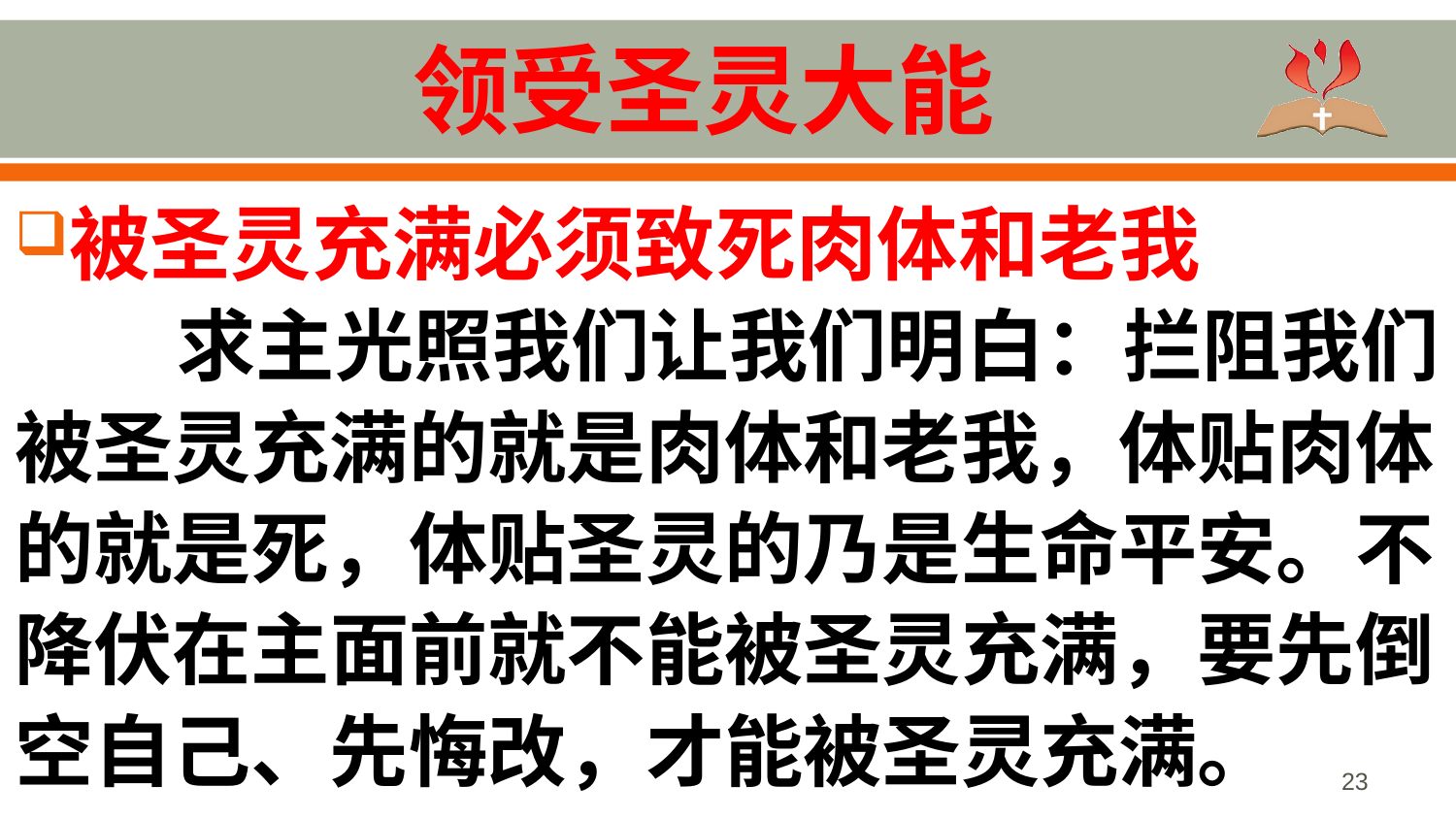

# 领受圣灵大能
被圣灵充满必须致死肉体和老我
        求主光照我们让我们明白：拦阻我们被圣灵充满的就是肉体和老我，体贴肉体的就是死，体贴圣灵的乃是生命平安。不降伏在主面前就不能被圣灵充满，要先倒空自己、先悔改，才能被圣灵充满。

23